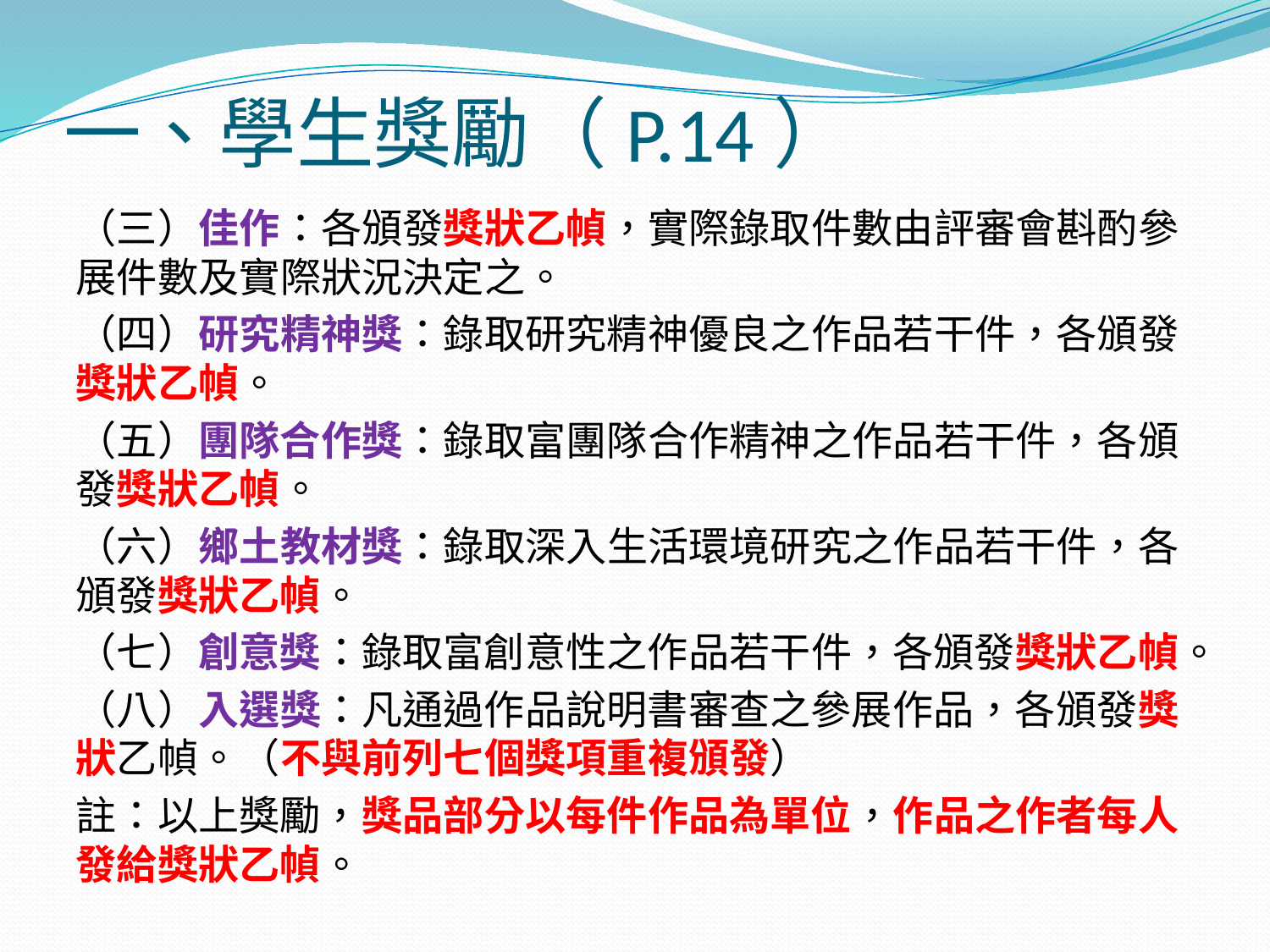

# 一、學生獎勵（P.14）
（三）佳作：各頒發獎狀乙幀，實際錄取件數由評審會斟酌參展件數及實際狀況決定之。
（四）研究精神獎：錄取研究精神優良之作品若干件，各頒發獎狀乙幀。
（五）團隊合作獎：錄取富團隊合作精神之作品若干件，各頒發獎狀乙幀。
（六）鄉土教材獎：錄取深入生活環境研究之作品若干件，各頒發獎狀乙幀。
（七）創意獎：錄取富創意性之作品若干件，各頒發獎狀乙幀。
（八）入選獎：凡通過作品說明書審查之參展作品，各頒發獎狀乙幀。（不與前列七個獎項重複頒發）
註：以上獎勵，獎品部分以每件作品為單位，作品之作者每人發給獎狀乙幀。